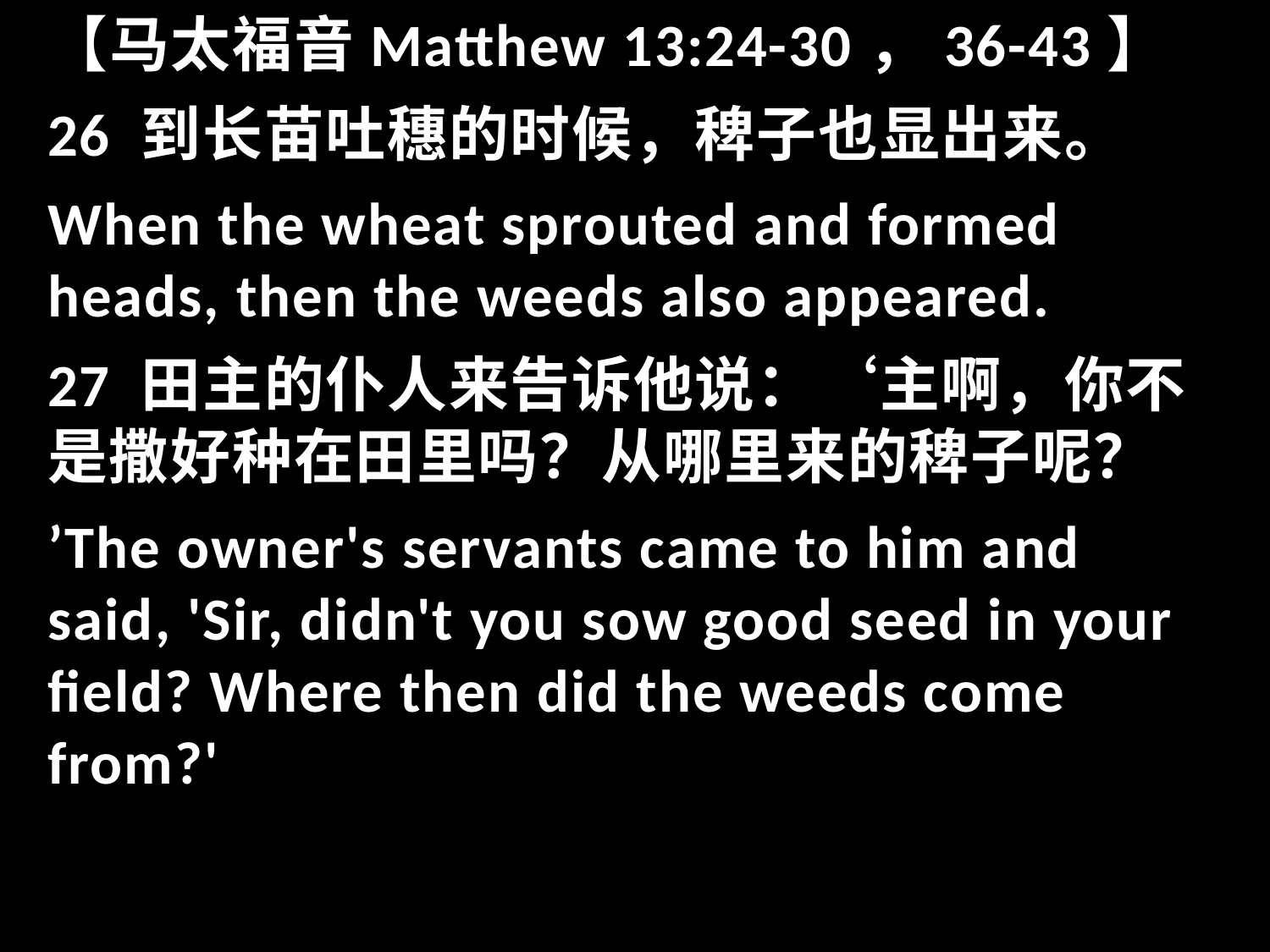

【马太福音Matthew 13:24-30，36-43】
26 到长苗吐穗的时候，稗子也显出来。
When the wheat sprouted and formed heads, then the weeds also appeared.
27 田主的仆人来告诉他说：‘主啊，你不是撒好种在田里吗？从哪里来的稗子呢？
’The owner's servants came to him and said, 'Sir, didn't you sow good seed in your field? Where then did the weeds come from?'